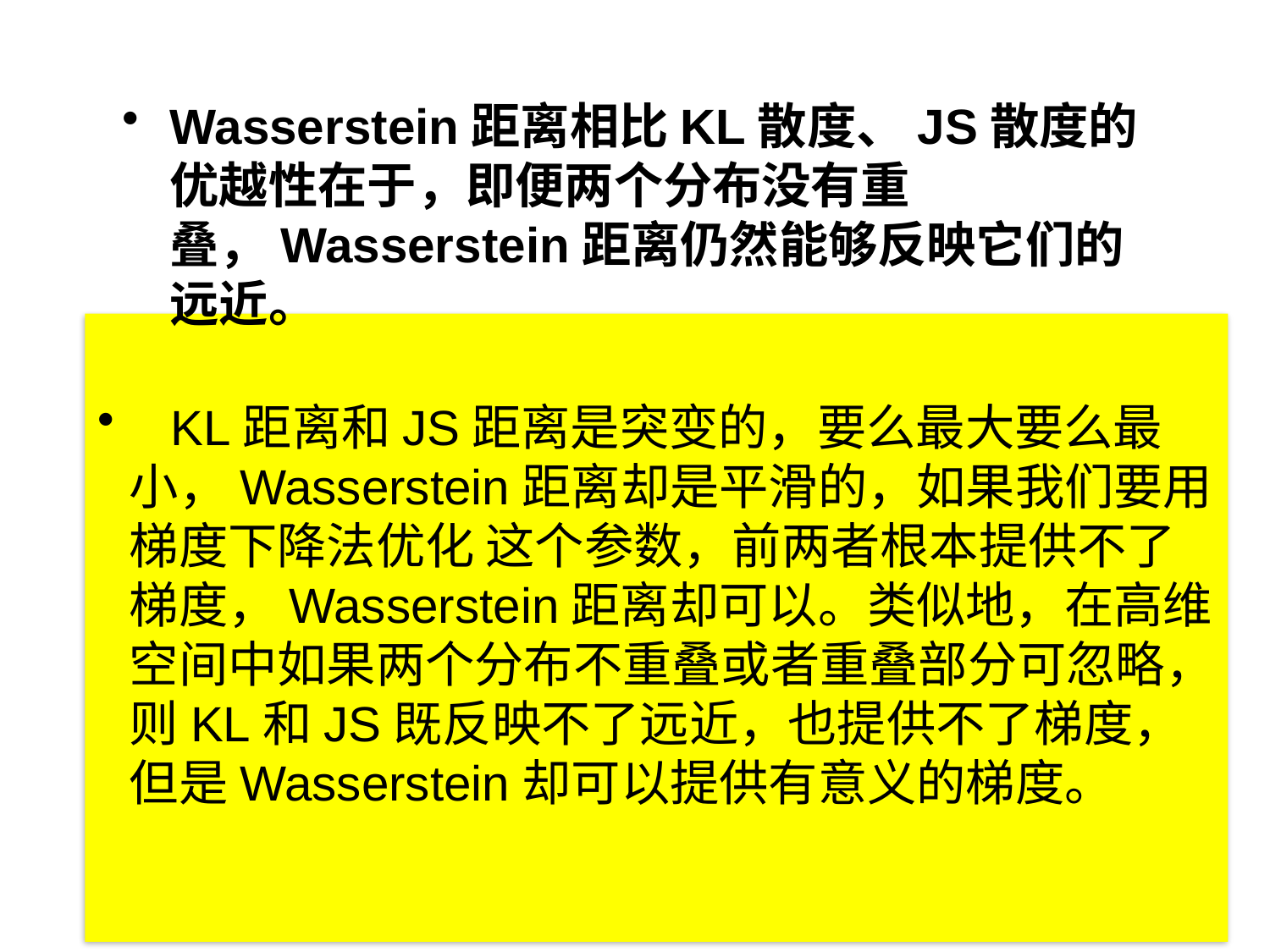

Wasserstein距离相比KL散度、JS散度的优越性在于，即便两个分布没有重叠，Wasserstein距离仍然能够反映它们的远近。

   KL距离和JS距离是突变的，要么最大要么最小，Wasserstein距离却是平滑的，如果我们要用梯度下降法优化 这个参数，前两者根本提供不了梯度，Wasserstein距离却可以。类似地，在高维空间中如果两个分布不重叠或者重叠部分可忽略，则KL和JS既反映不了远近，也提供不了梯度，但是Wasserstein却可以提供有意义的梯度。